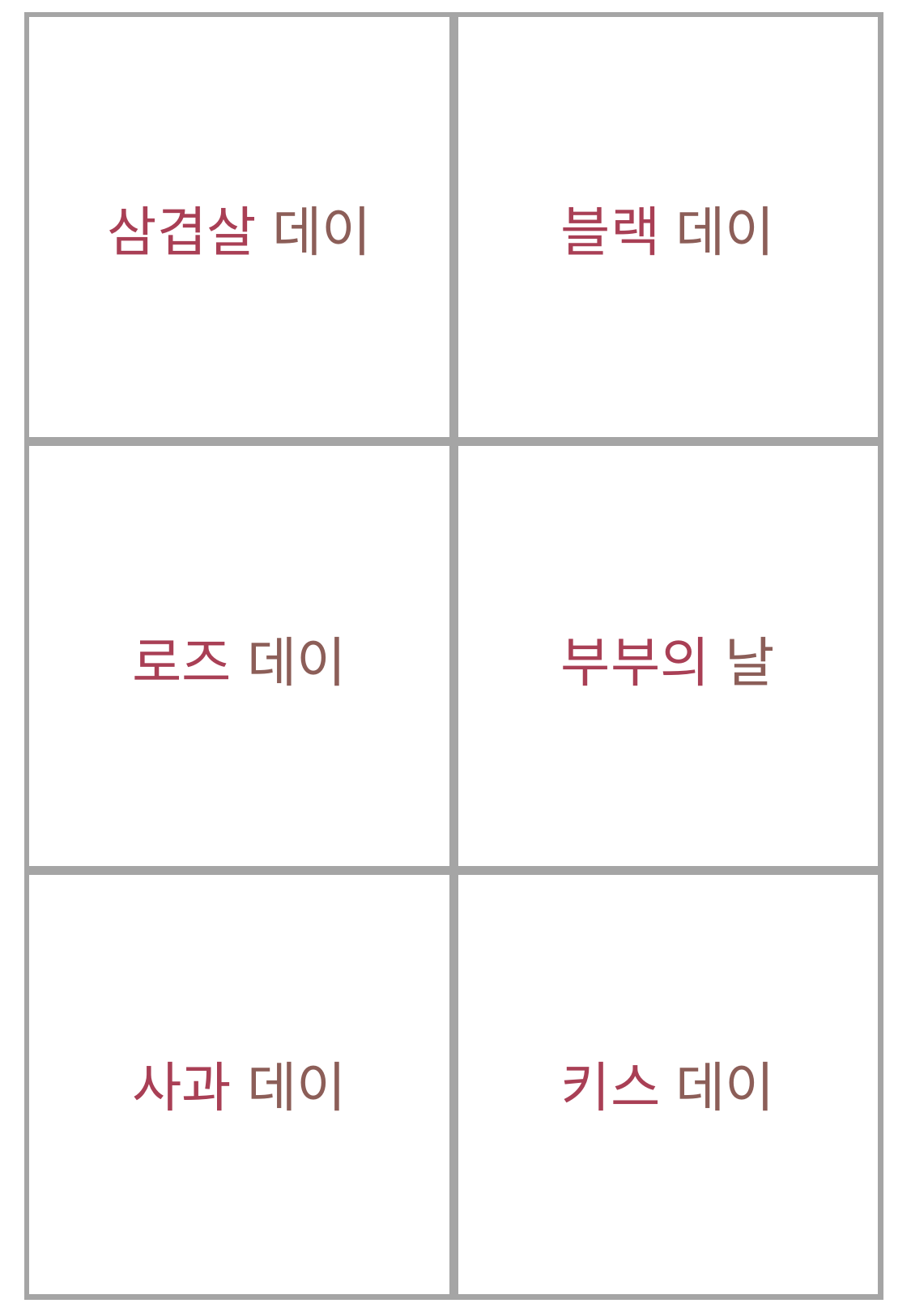

삼겹살 데이
블랙 데이

로즈 데이
부부의 날

사과 데이
키스 데이